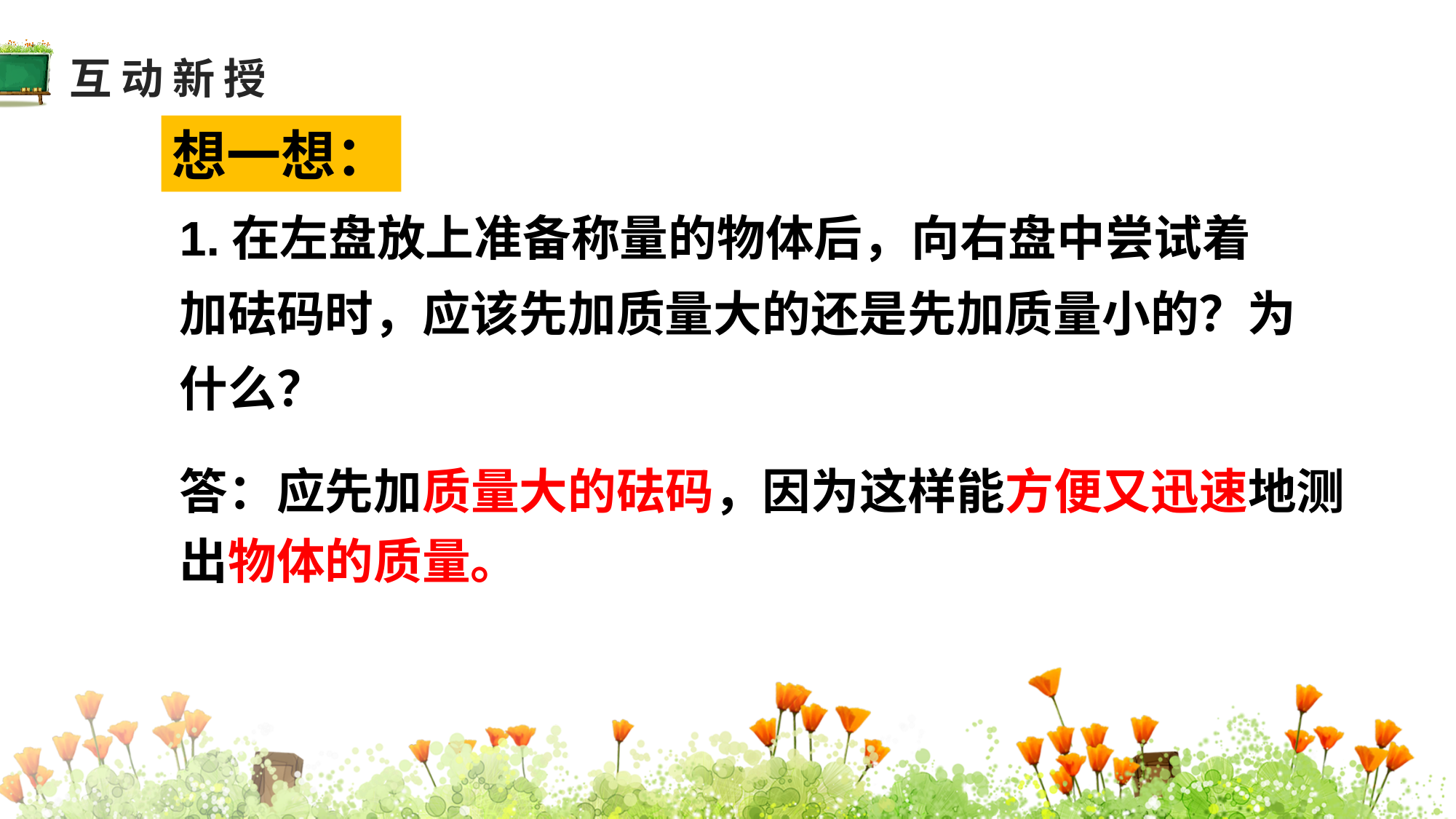

互动新授
想一想：
1.在左盘放上准备称量的物体后，向右盘中尝试着加砝码时，应该先加质量大的还是先加质量小的？为什么？
答：应先加质量大的砝码，因为这样能方便又迅速地测出物体的质量。